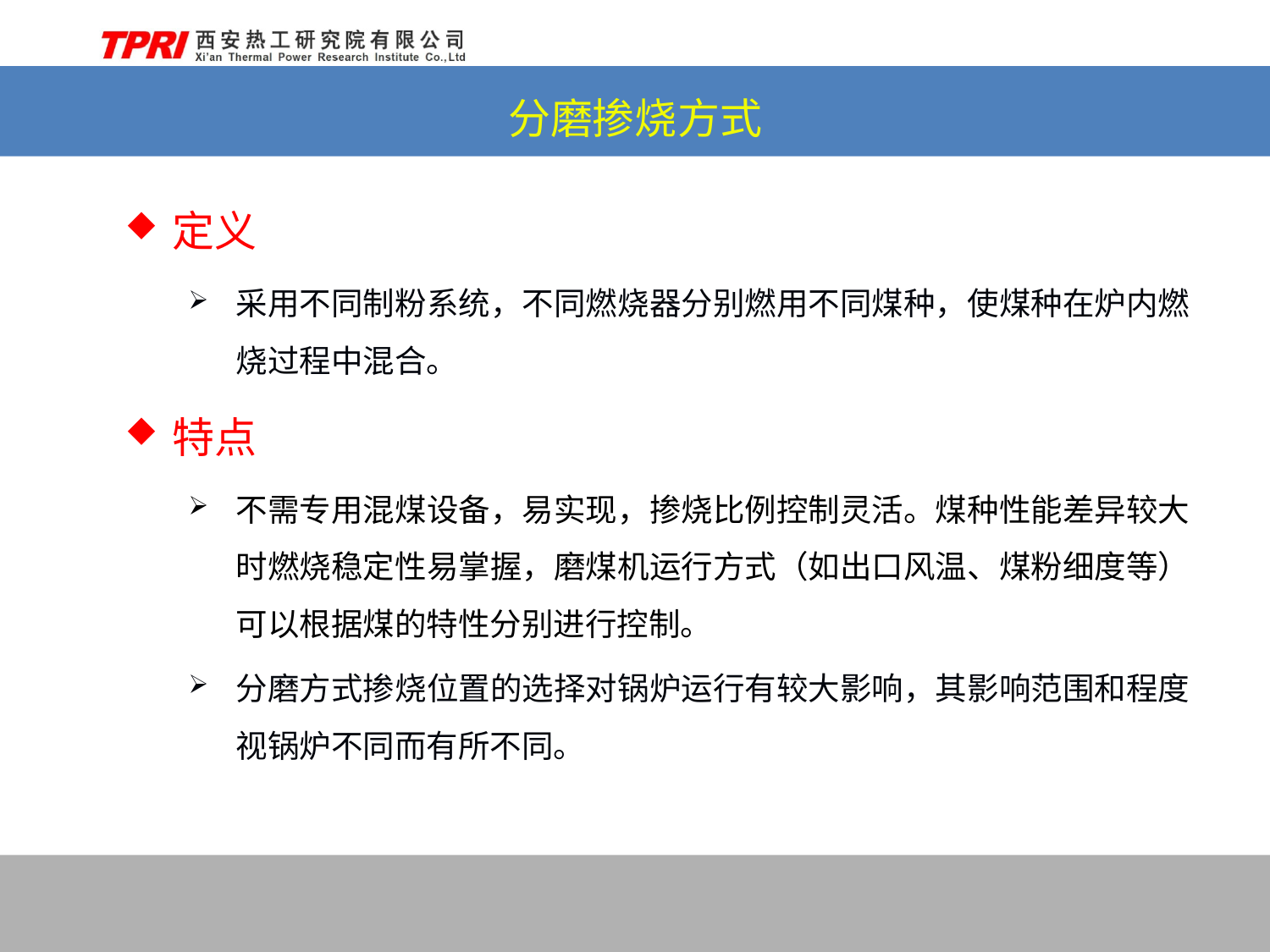

# 分磨掺烧方式
定义
采用不同制粉系统，不同燃烧器分别燃用不同煤种，使煤种在炉内燃 烧过程中混合。

特点
不需专用混煤设备，易实现，掺烧比例控制灵活。煤种性能差异较大 时燃烧稳定性易掌握，磨煤机运行方式（如出口风温、煤粉细度等） 可以根据煤的特性分别进行控制。
分磨方式掺烧位置的选择对锅炉运行有较大影响，其影响范围和程度 视锅炉不同而有所不同。